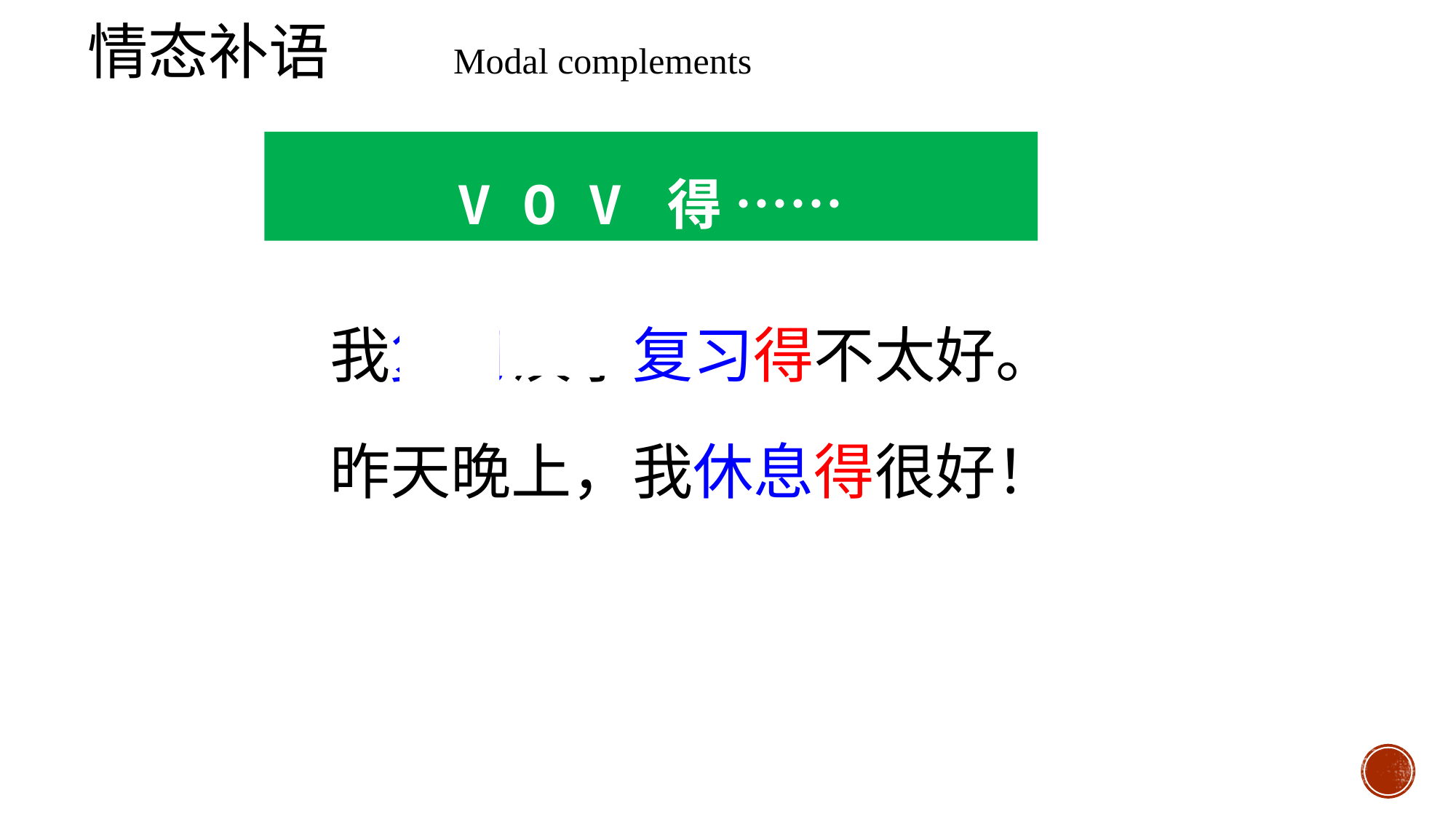

情态补语        Modal complements
V O V 得 ……
我复习汉字复习得不太好。
昨天晚上，我休息得很好！